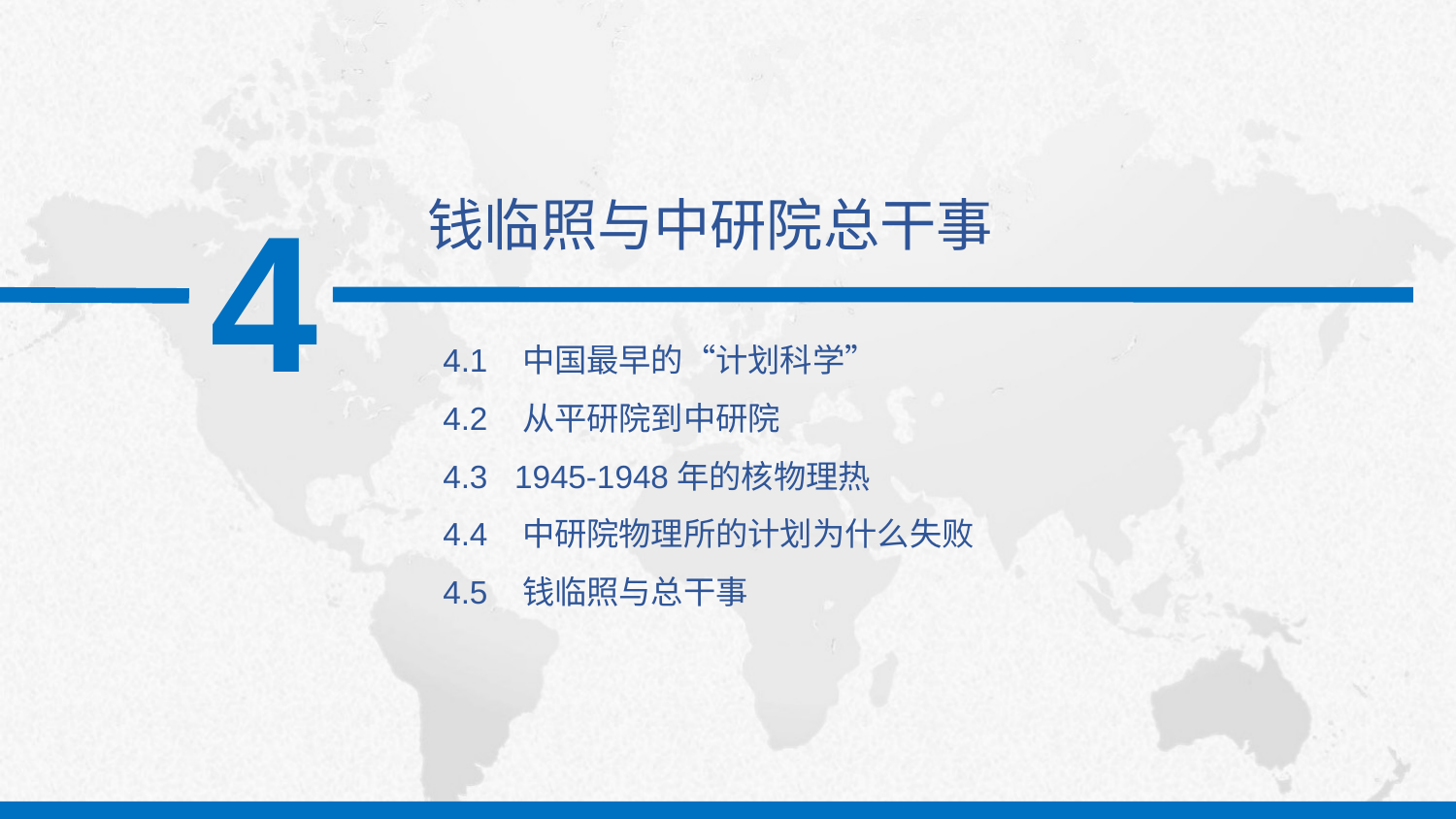

4
钱临照与中研院总干事
4.1   中国最早的“计划科学”
4.2   从平研院到中研院
4.3   1945-1948年的核物理热
4.4   中研院物理所的计划为什么失败
4.5   钱临照与总干事